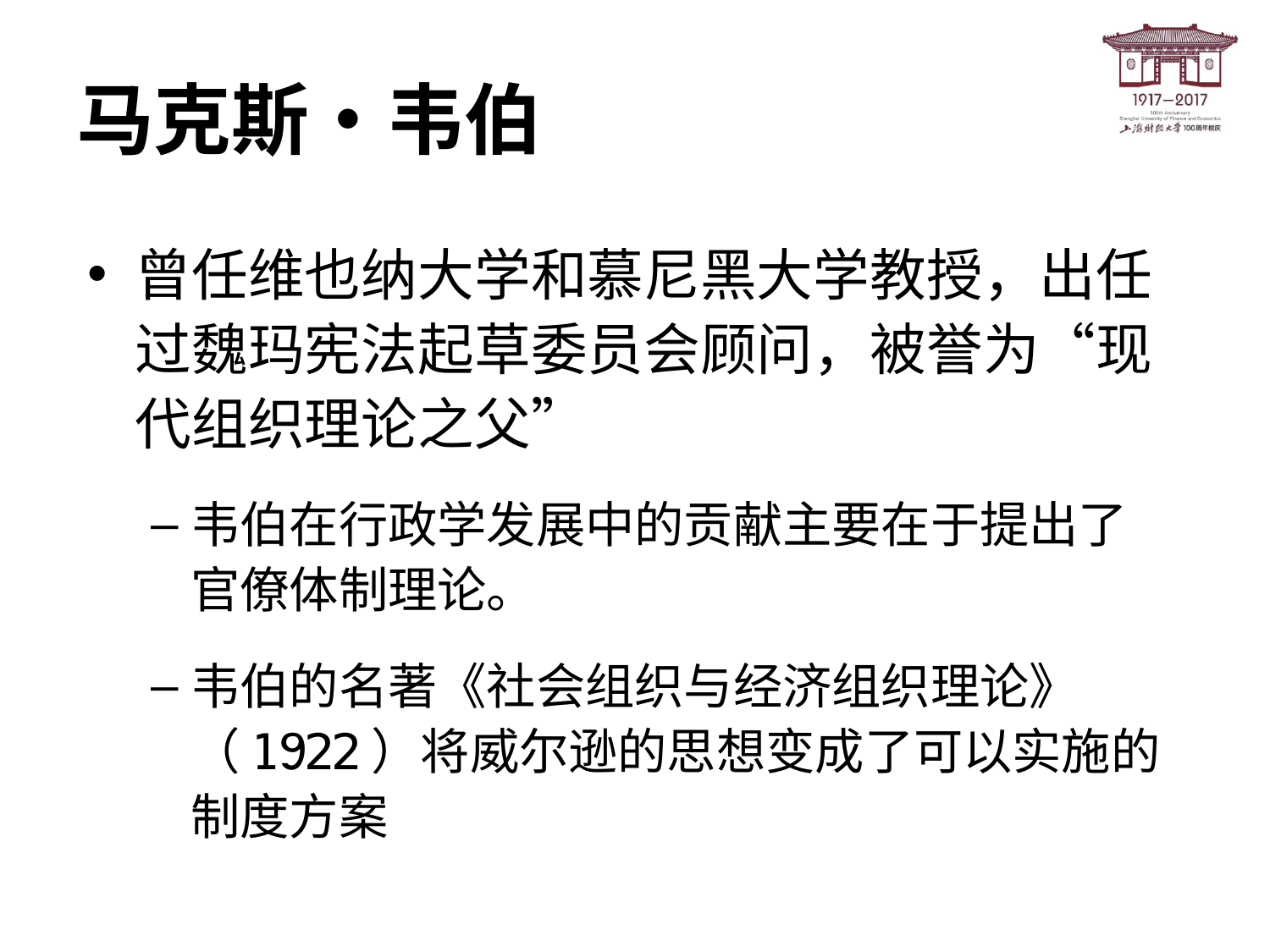

# 马克斯•韦伯
曾任维也纳大学和慕尼黑大学教授，出任过魏玛宪法起草委员会顾问，被誉为“现代组织理论之父”
韦伯在行政学发展中的贡献主要在于提出了官僚体制理论。
韦伯的名著《社会组织与经济组织理论》（1922）将威尔逊的思想变成了可以实施的制度方案